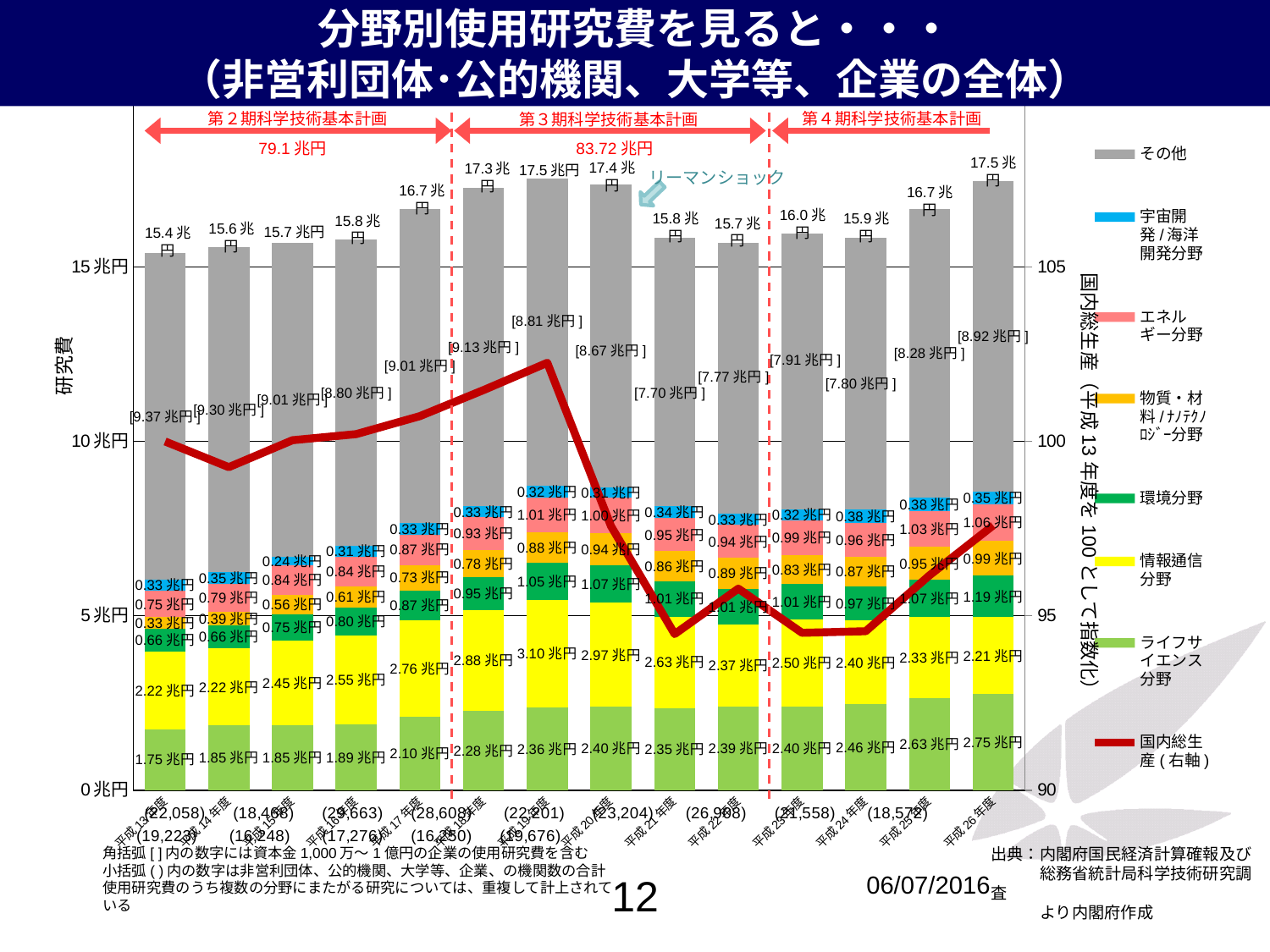

# 分野別使用研究費を見ると・・・ （非営利団体･公的機関、大学等、企業の全体）

### Chart

| Category | ライフサイエンス分野 | 情報通信分野 | 環境分野 | 物質・材料/ﾅﾉﾃｸﾉﾛｼﾞｰ分野 | エネルギー分野 | 宇宙開発/海洋開発分野 | その他 | 国内総生産(右軸) |
|---|---|---|---|---|---|---|---|---|
| 平成13年度 | 1.75 | 2.22 | 0.66 | 0.33 | 0.75 | 0.33 | 9.370000000000003 | 100.0 |
| 平成14年度 | 1.85 | 2.22 | 0.66 | 0.39 | 0.79 | 0.35 | 9.3 | 99.2621642835531 |
| 平成15年度 | 1.85 | 2.45 | 0.75 | 0.56 | 0.84 | 0.24 | 9.01 | 100.0355782795898 |
| 平成16年度 | 1.89 | 2.55 | 0.8 | 0.61 | 0.84 | 0.31 | 8.8 | 100.2093238612061 |
| 平成17年度 | 2.1 | 2.76 | 0.87 | 0.73 | 0.87 | 0.33 | 9.010000000000002 | 100.7252786765916 |
| 平成18年度 | 2.28 | 2.88 | 0.95 | 0.78 | 0.93 | 0.33 | 9.129999999999997 | 101.4740968199595 |
| 平成19年度 | 2.36 | 3.1 | 1.05 | 0.88 | 1.01 | 0.32 | 8.81 | 102.2548257900072 |
| 平成20年度 | 2.4 | 2.97 | 1.07 | 0.94 | 1.0 | 0.31 | 8.670000000000002 | 97.57021278800966 |
| 平成21年度 | 2.35 | 2.63 | 1.01 | 0.86 | 0.95 | 0.34 | 7.699999999999998 | 94.47605850863026 |
| 平成22年度 | 2.39 | 2.37 | 1.01 | 0.89 | 0.94 | 0.33 | 7.769999999999999 | 95.77782490543353 |
| 平成23年度 | 2.4 | 2.5 | 1.01 | 0.83 | 0.99 | 0.32 | 7.91 | 94.51075978861122 |
| 平成24年度 | 2.46 | 2.4 | 0.97 | 0.87 | 0.96 | 0.38 | 7.8 | 94.5572407678849 |
| 平成25年度 | 2.63 | 2.33 | 1.07 | 0.95 | 1.03 | 0.38 | 8.280000000000001 | 96.15710730448986 |
| 平成26年度 | 2.75 | 2.21 | 1.19 | 0.99 | 1.06 | 0.35 | 8.920000000000002 | 97.59080234701041 |
第４期科学技術基本計画
第２期科学技術基本計画
第３期科学技術基本計画

79.1兆円
83.72兆円
17.5兆円
17.5兆円
17.4兆円
リーマンショック
17.3兆円

16.7兆円
16.7兆円
16.0兆円
15.8兆円
15.9兆円
15.8兆円
15.7兆円
15.7兆円
15.6兆円
15.4兆円
研究費
国内総生産（平成13年度を100として指数化）
角括弧[ ]内の数字には資本金1,000万～1億円の企業の使用研究費を含む
小括弧( )内の数字は非営利団体、公的機関、大学等、企業、の機関数の合計
使用研究費のうち複数の分野にまたがる研究については、重複して計上されている
出典：内閣府国民経済計算確報及び
　　　総務省統計局科学技術研究調査
　　　より内閣府作成
12
06/07/2016